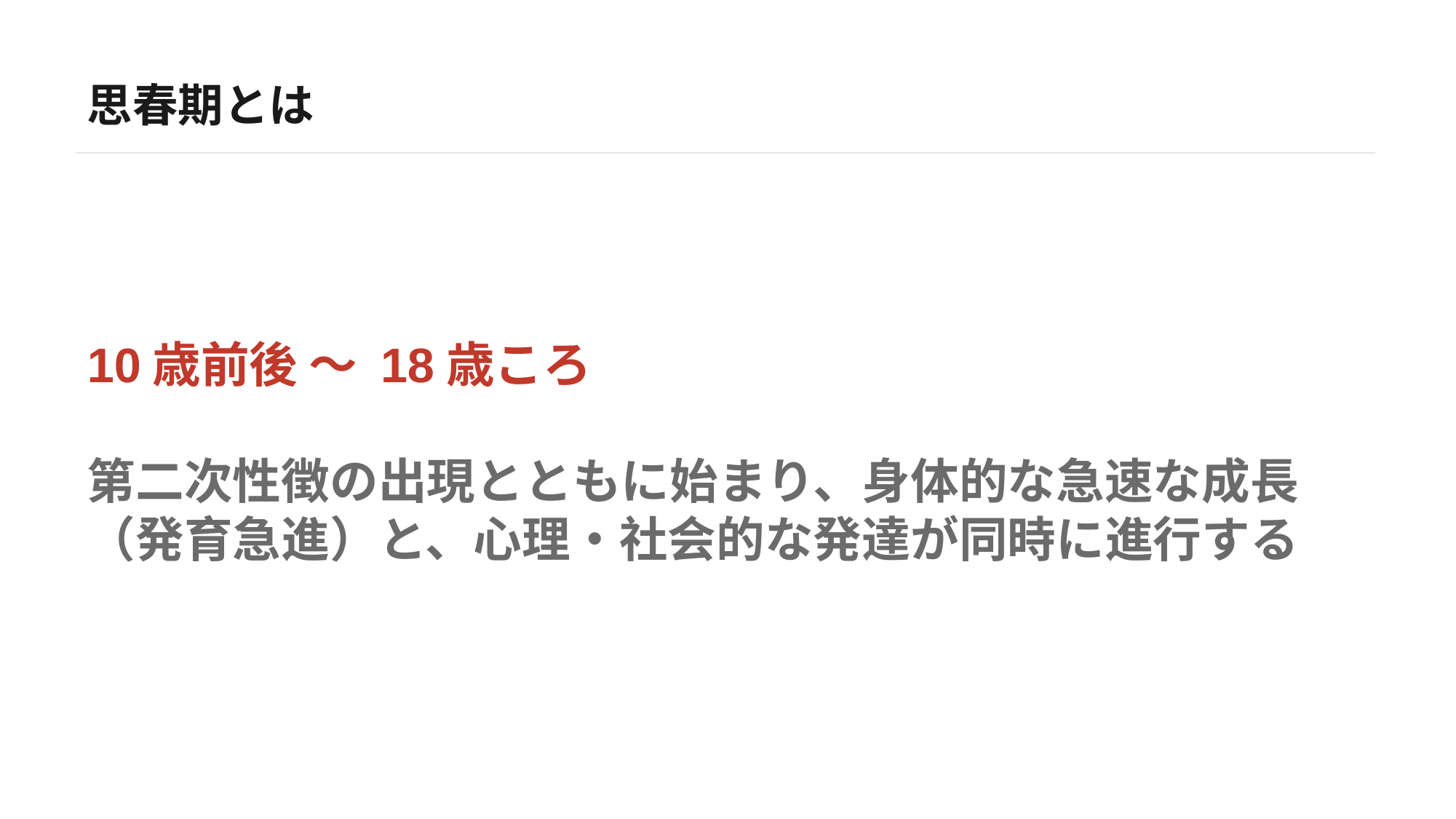

思春期とは

10歳前後 〜 18歳ころ

第二次性徴の出現とともに始まり、身体的な急速な成長（発育急進）と、心理・社会的な発達が同時に進行する